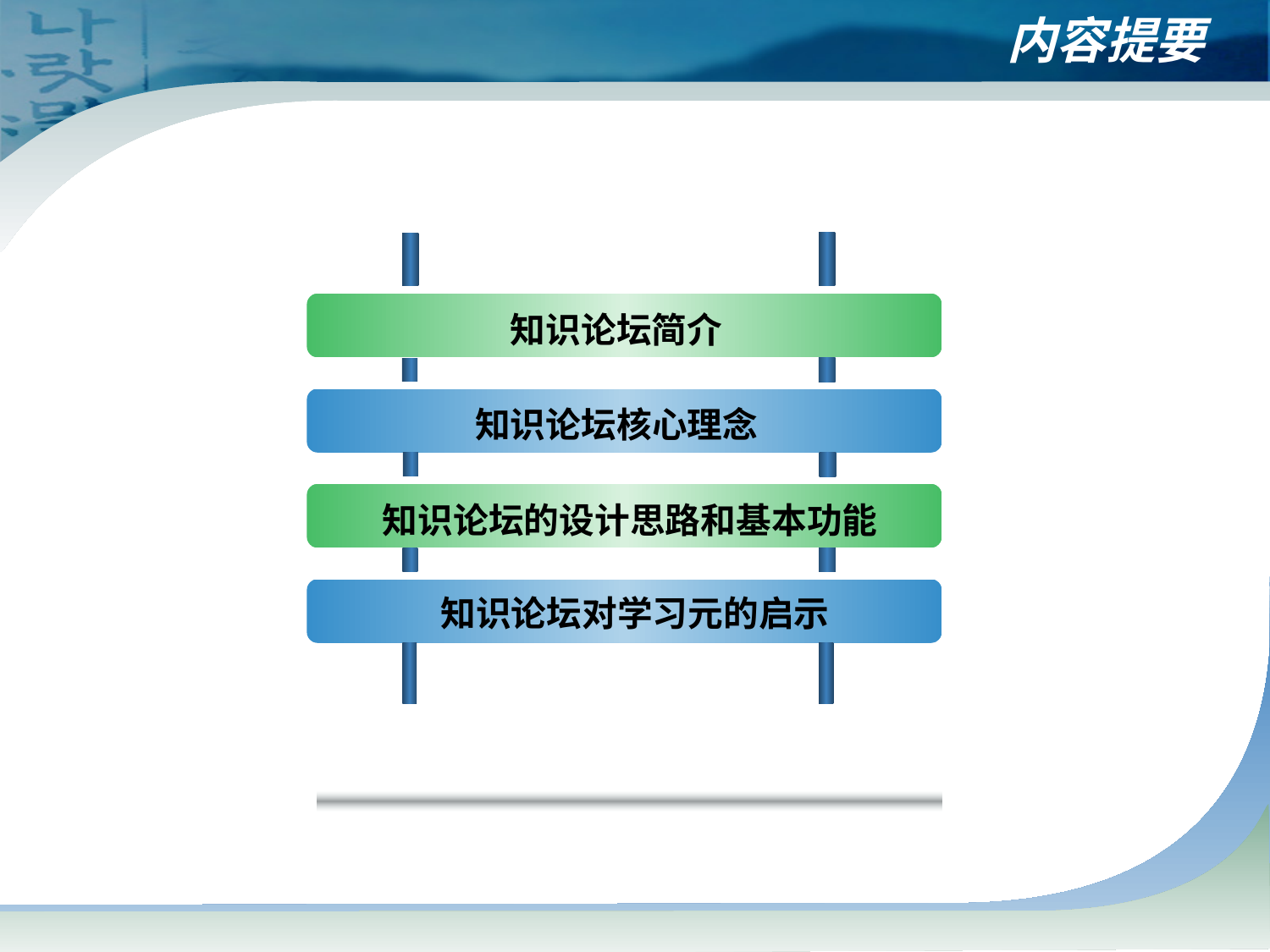

# 内容提要

知识论坛简介

知识论坛核心理念

知识论坛的设计思路和基本功能

知识论坛对学习元的启示